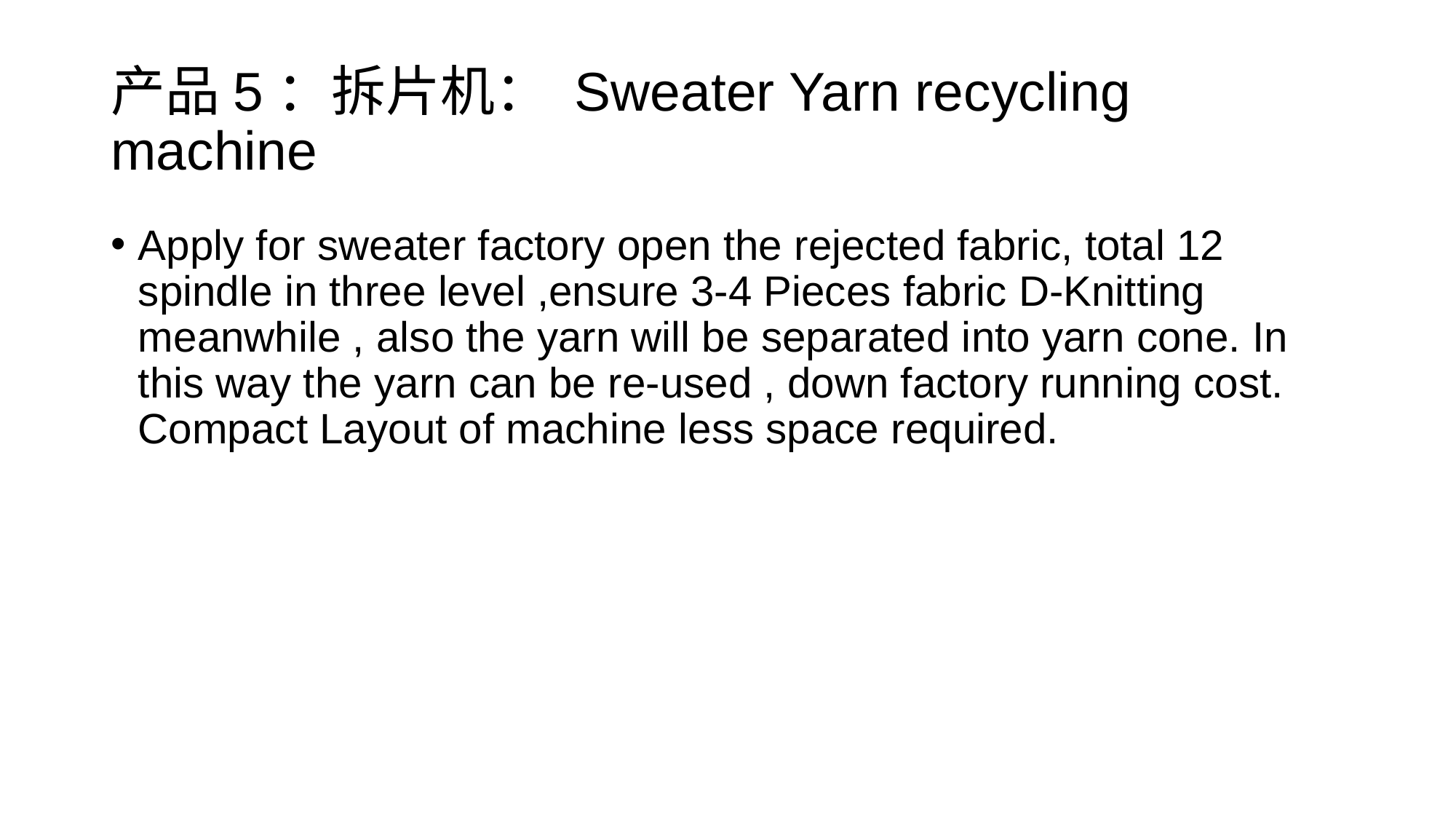

# 产品5：拆片机： Sweater Yarn recycling machine
Apply for sweater factory open the rejected fabric, total 12 spindle in three level ,ensure 3-4 Pieces fabric D-Knitting meanwhile , also the yarn will be separated into yarn cone. In this way the yarn can be re-used , down factory running cost. Compact Layout of machine less space required.